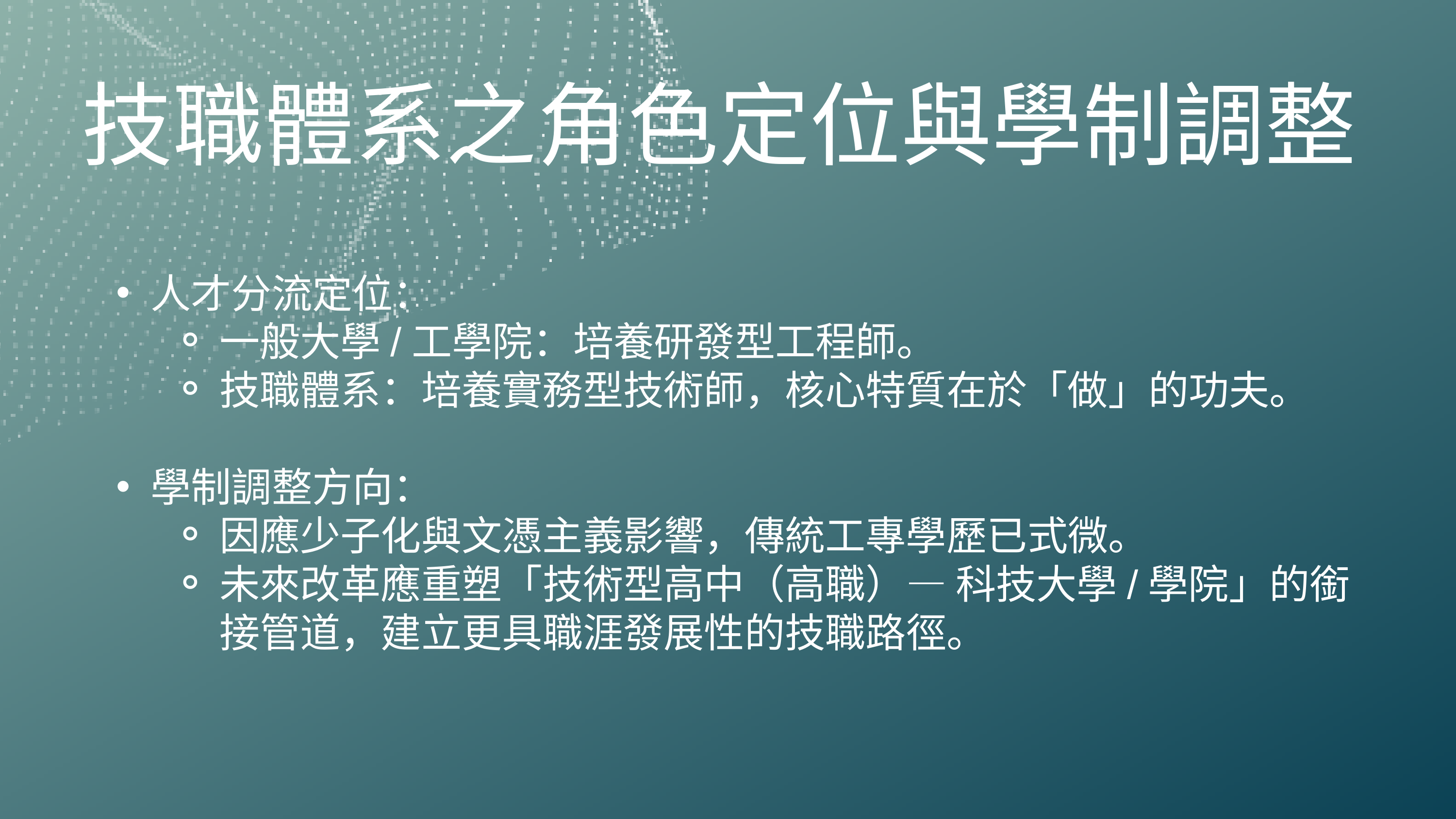

技職體系之角色定位與學制調整
人才分流定位：
一般大學/工學院：培養研發型工程師。
技職體系：培養實務型技術師，核心特質在於「做」的功夫。

學制調整方向：
因應少子化與文憑主義影響，傳統工專學歷已式微。
未來改革應重塑「技術型高中（高職）— 科技大學/學院」的銜接管道，建立更具職涯發展性的技職路徑。